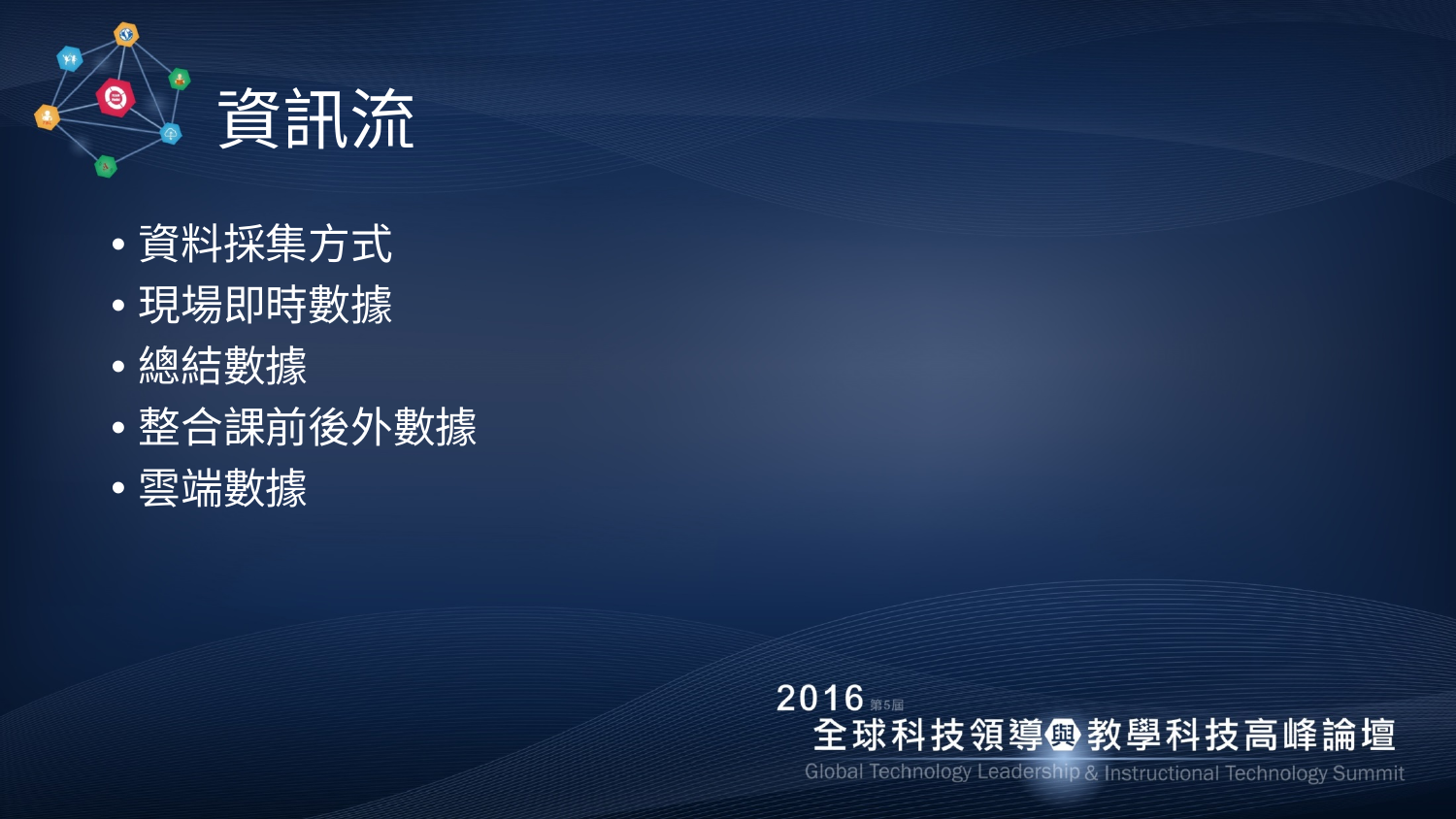

# 資訊流
資料採集方式
現場即時數據
總結數據
整合課前後外數據
雲端數據